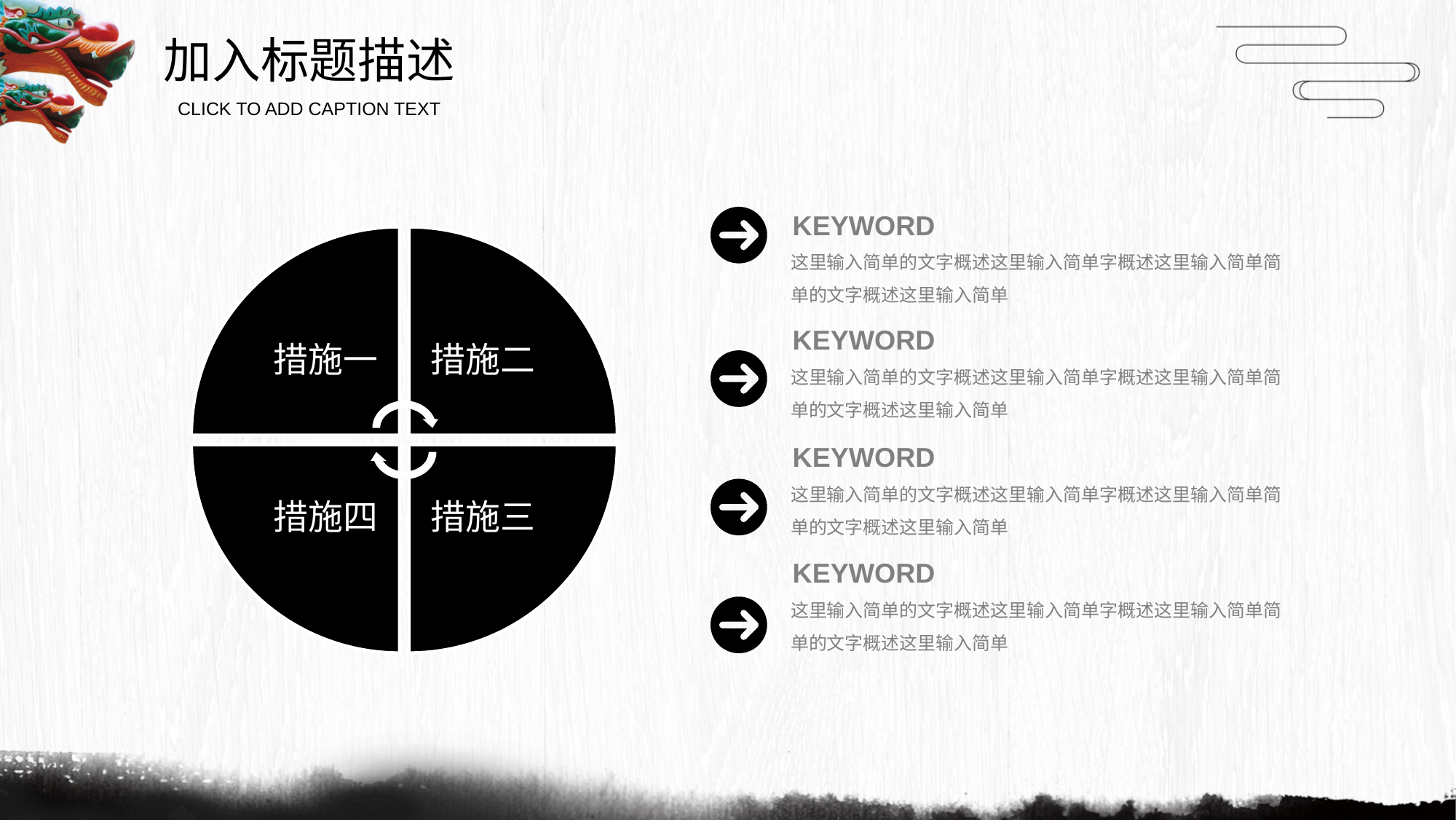

加入标题描述
CLICK TO ADD CAPTION TEXT
措施一
措施二
措施三
措施四
KEYWORD

这里输入简单的文字概述这里输入简单字概述这里输入简单简单的文字概述这里输入简单
KEYWORD
这里输入简单的文字概述这里输入简单字概述这里输入简单简单的文字概述这里输入简单

KEYWORD
这里输入简单的文字概述这里输入简单字概述这里输入简单简单的文字概述这里输入简单

KEYWORD
这里输入简单的文字概述这里输入简单字概述这里输入简单简单的文字概述这里输入简单